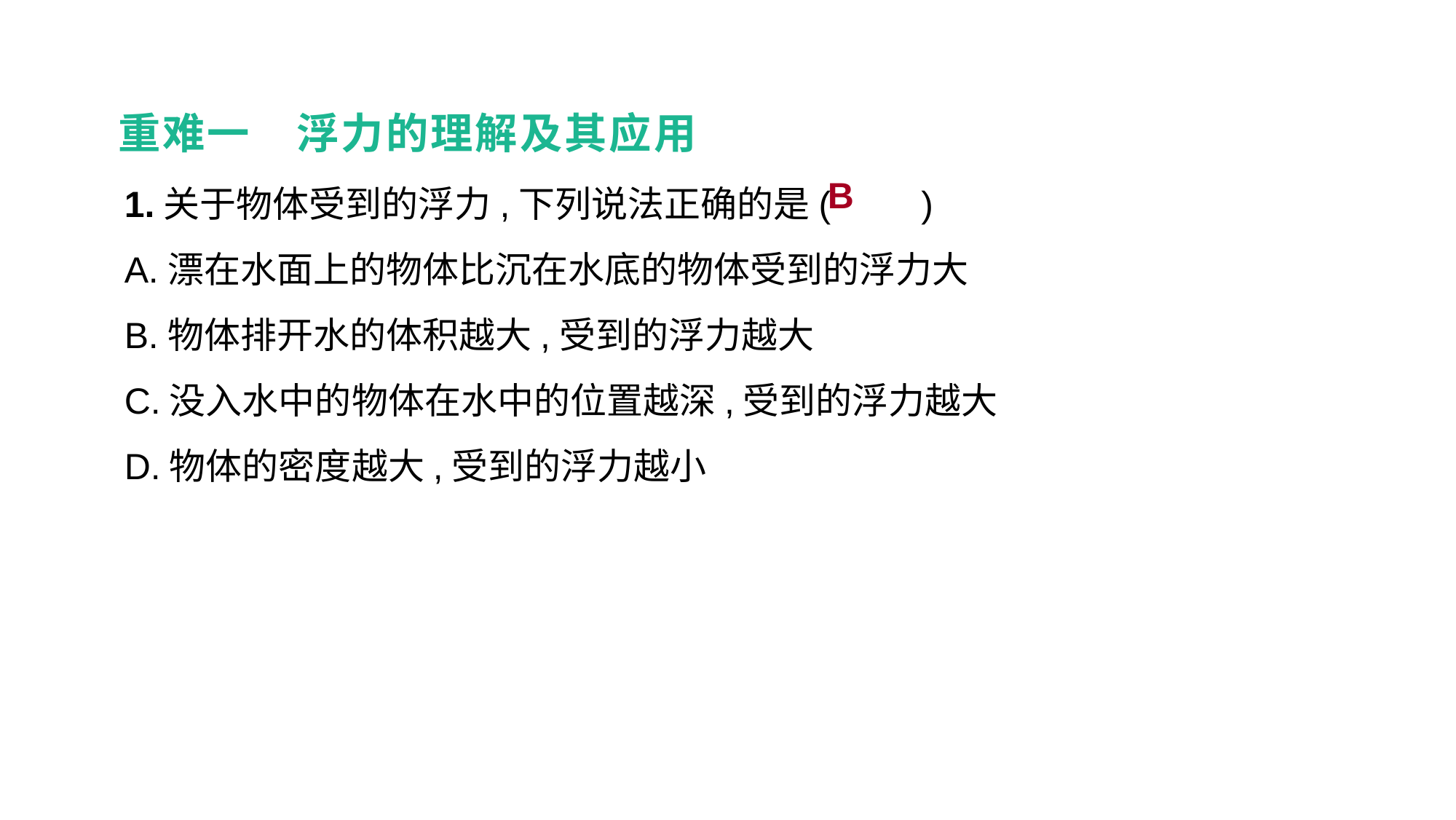

重难一　浮力的理解及其应用
1.关于物体受到的浮力,下列说法正确的是(　　)
A.漂在水面上的物体比沉在水底的物体受到的浮力大
B.物体排开水的体积越大,受到的浮力越大
C.没入水中的物体在水中的位置越深,受到的浮力越大
D.物体的密度越大,受到的浮力越小
B